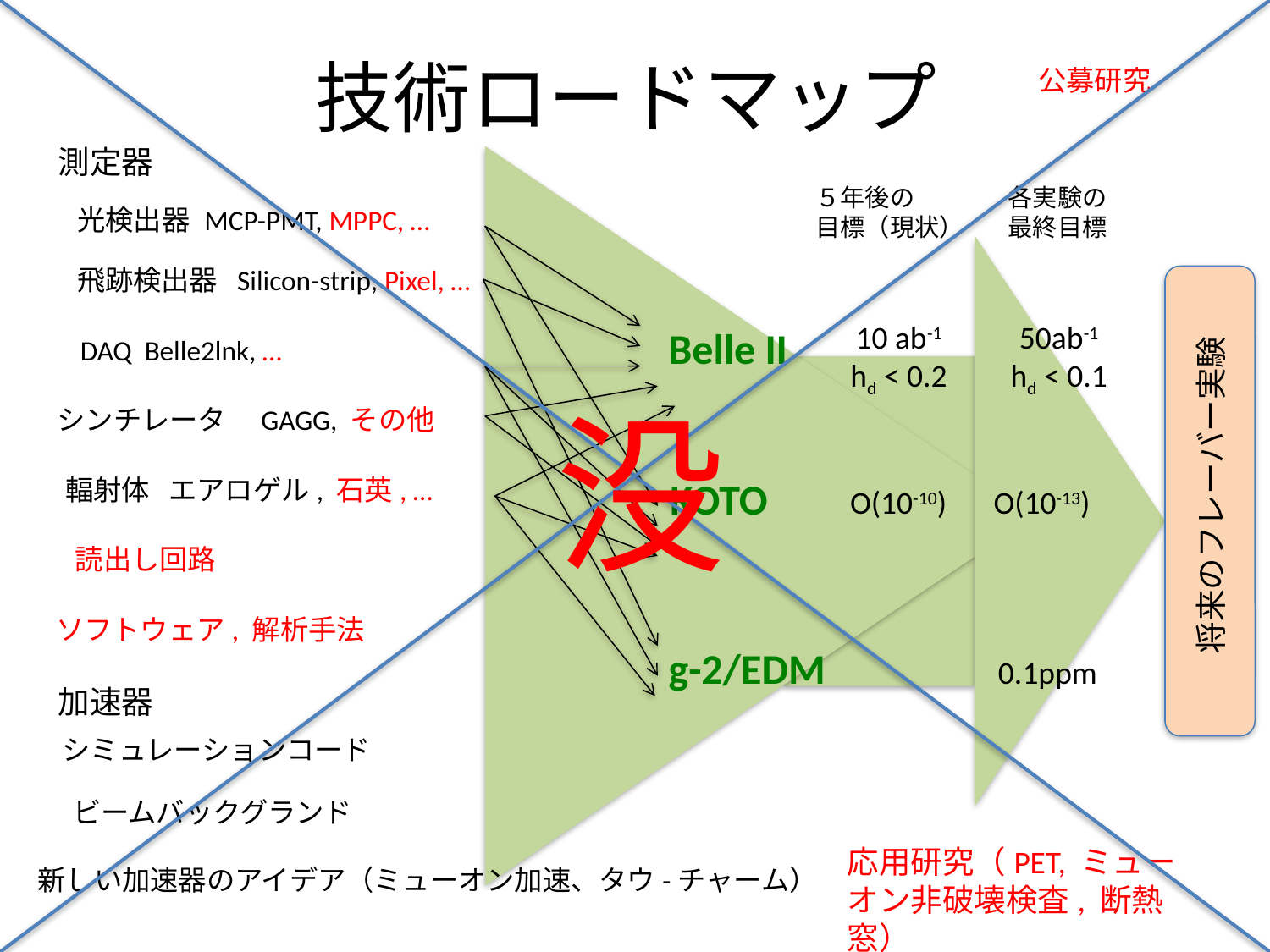

# 技術ロードマップ
公募研究
測定器
５年後の
目標（現状）
各実験の
最終目標
光検出器	MCP-PMT, MPPC, …

飛跡検出器  Silicon-strip, Pixel, …

10 ab-1
hd < 0.2
50ab-1
hd < 0.1
Belle II
DAQ  Belle2lnk, …

没
シンチレータ　GAGG, その他

輻射体   エアロゲル, 石英, …
KOTO
将来のフレーバー実験
O(10-10)
O(10-13)
読出し回路
ソフトウェア, 解析手法
g-2/EDM
0.1ppm
加速器
シミュレーションコード
ビームバックグランド
応用研究（PET, ミューオン非破壊検査, 断熱窓）
新しい加速器のアイデア（ミューオン加速、タウ-チャーム）